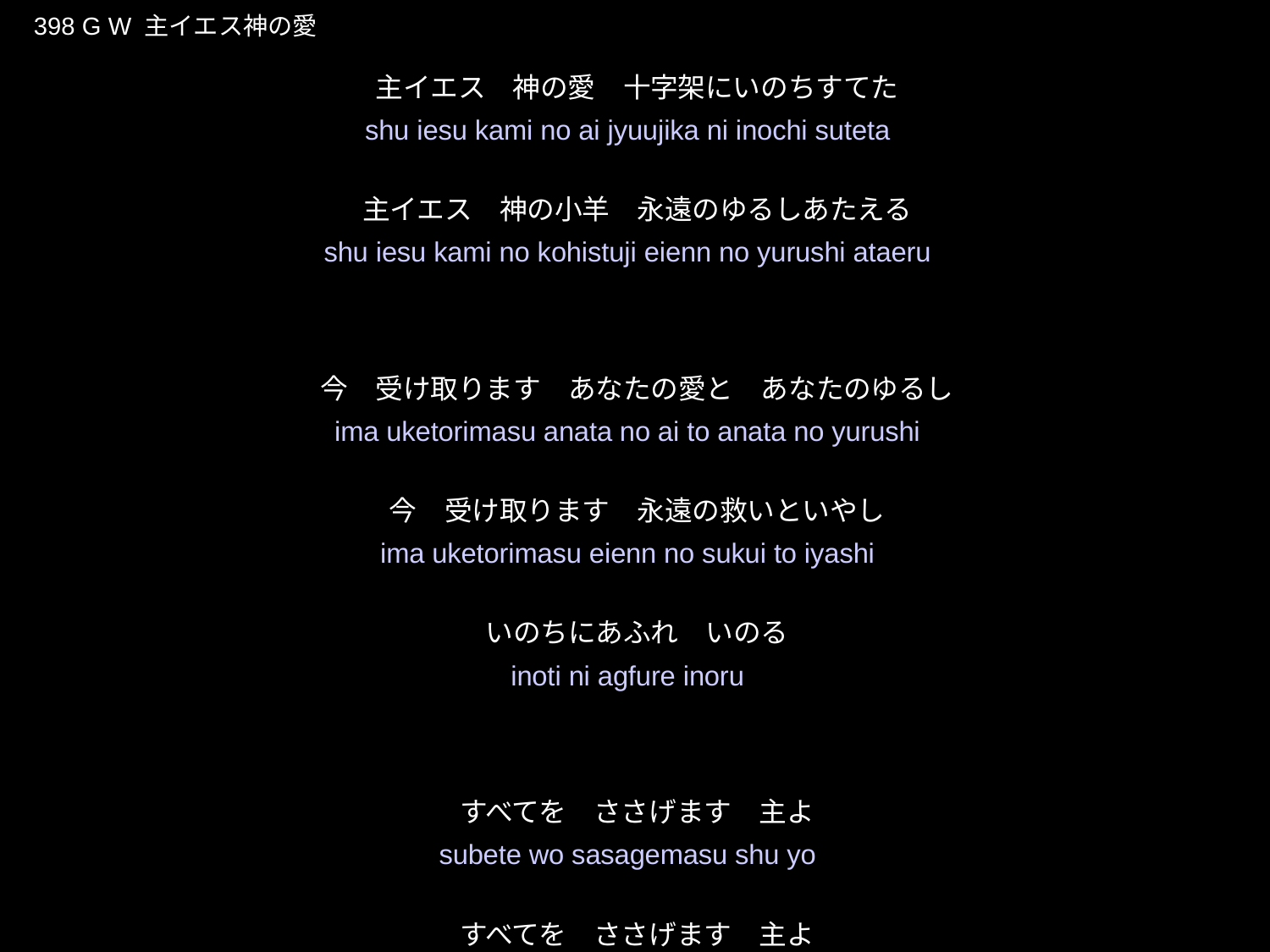

しゅいえすかみのあい
★W
398 G W 主イエス神の愛
主イエス　神の愛　十字架にいのちすてた
主イエス　神の小羊　永遠のゆるしあたえる
今　受け取ります　あなたの愛と　あなたのゆるし
今　受け取ります　永遠の救いといやし
いのちにあふれ　いのる
すべてを　ささげます　主よ
すべてを　ささげます　主よ
★３
shu iesu kami no ai jyuujika ni inochi suteta
shu iesu kami no kohistuji eienn no yurushi ataeru
ima uketorimasu anata no ai to anata no yurushi
ima uketorimasu eienn no sukui to iyashi
inoti ni agfure inoru
subete wo sasagemasu shu yo
subete wo sasagemasu shu yo